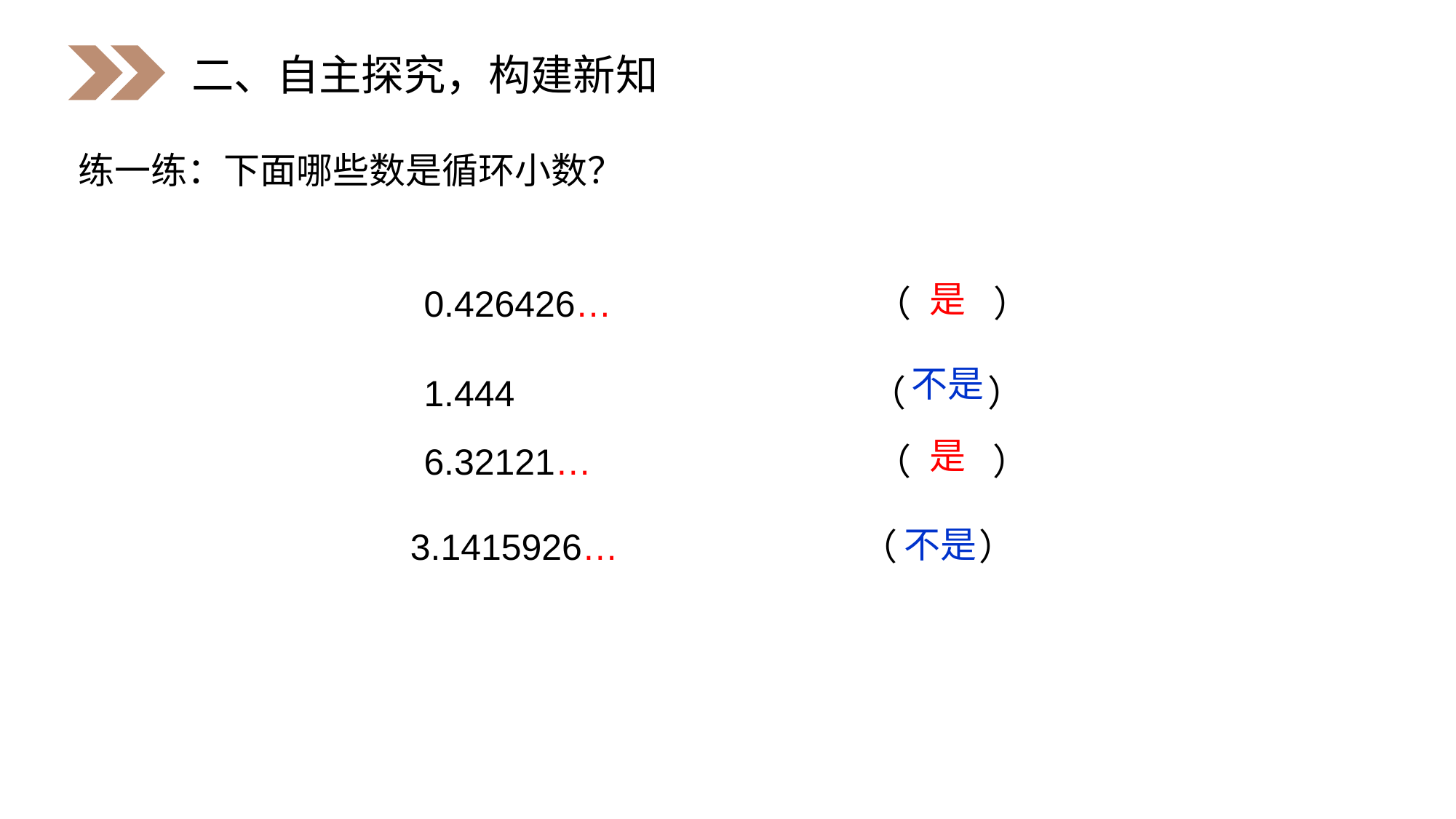

二、自主探究，构建新知
练一练：下面哪些数是循环小数？
是
0.426426…                         （          ）
不是
1.444                                  （          ）
是
6.32121…                           （          ）
3.1415926…                       （          ）
不是